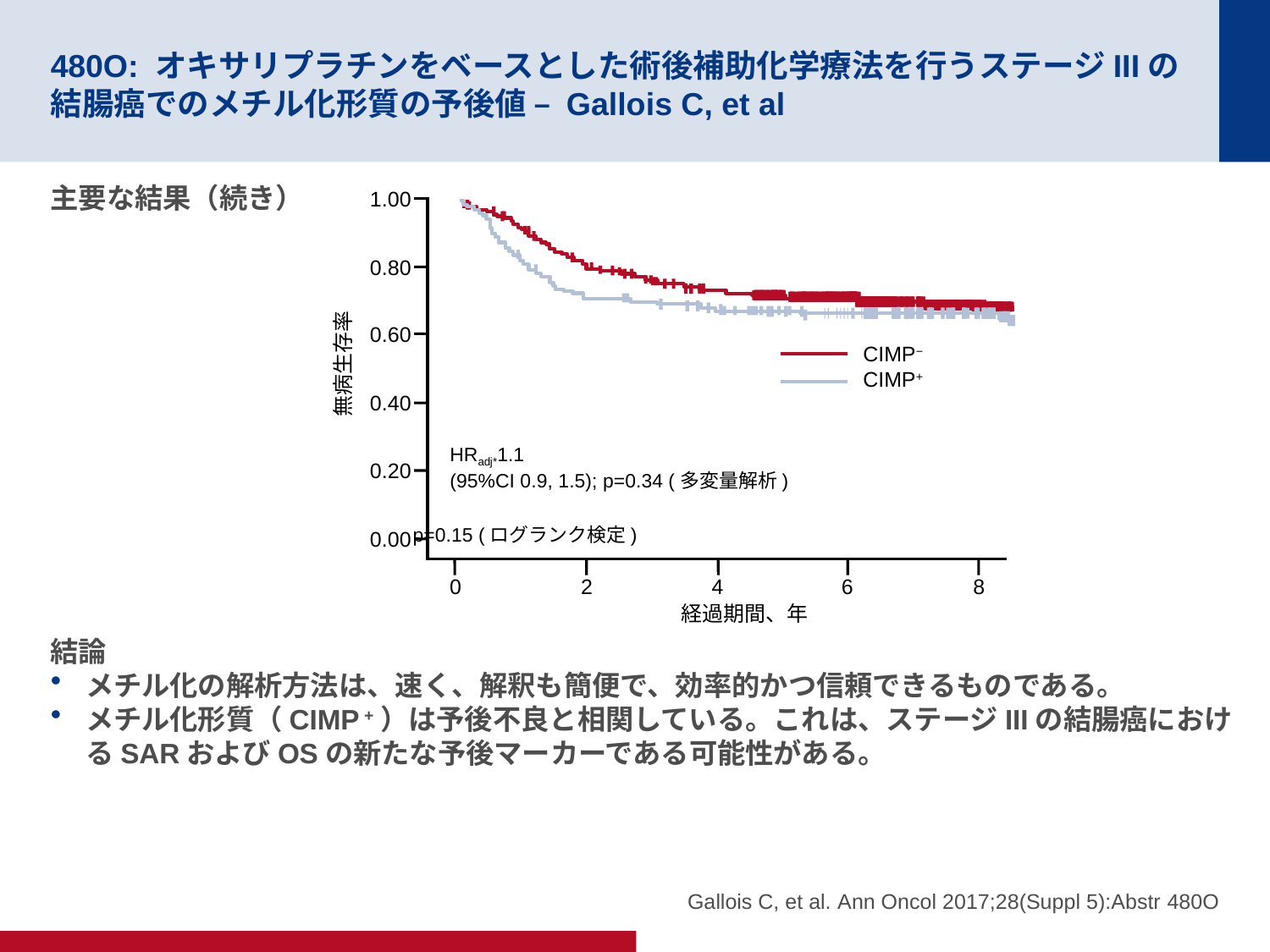

# 480O: オキサリプラチンをベースとした術後補助化学療法を行うステージIIIの結腸癌でのメチル化形質の予後値 – Gallois C, et al
主要な結果（続き）
結論
メチル化の解析方法は、速く、解釈も簡便で、効率的かつ信頼できるものである。
メチル化形質（CIMP +）は予後不良と相関している。これは、ステージIIIの結腸癌におけるSARおよびOSの新たな予後マーカーである可能性がある。

1.00

0.80
0.60
 無病生存率
0.40
0.20
0.00
0
2

4
6
8
経過期間、年

CIMP−
CIMP+
HRadj*1.1
(95%CI 0.9, 1.5); p=0.34 (多変量解析)
p=0.15 (ログランク検定)
 Gallois C, et al. Ann Oncol 2017;28(Suppl 5):Abstr 480O